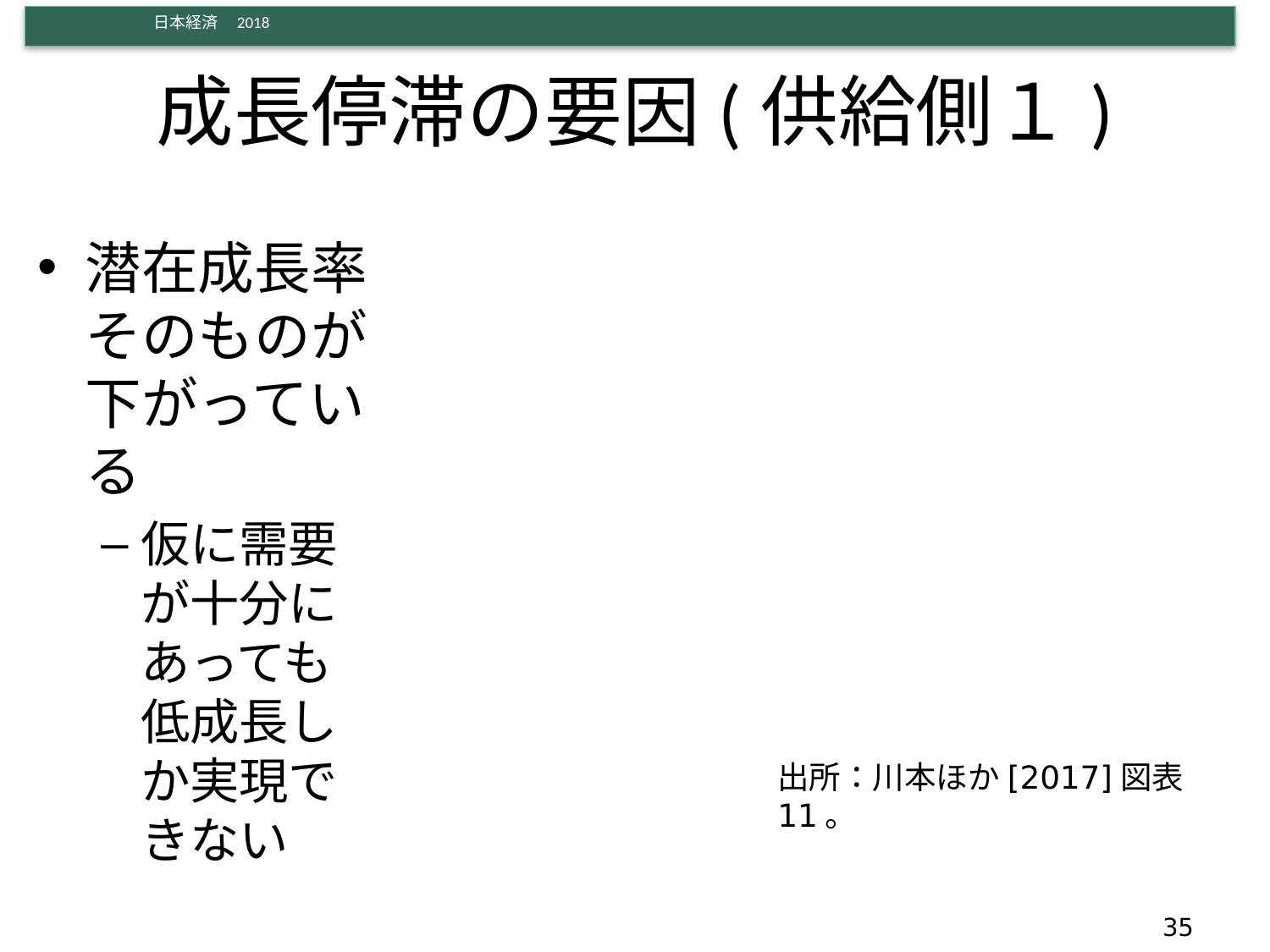

# 成長停滞の要因(供給側１)
潜在成長率そのものが下がっている
仮に需要が十分にあっても低成長しか実現できない
出所：川本ほか[2017]図表11。
35